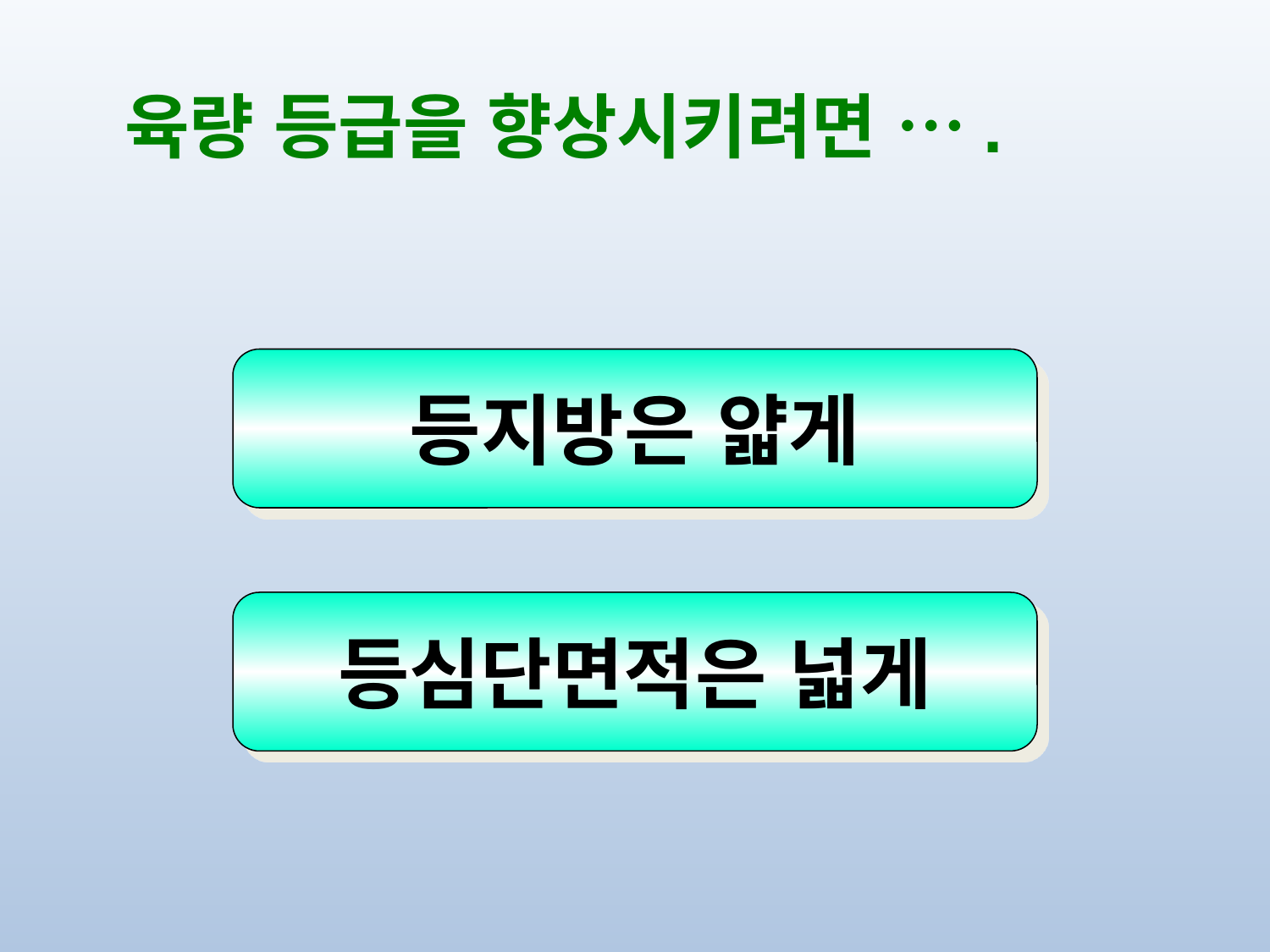

육량 등급을 향상시키려면 ….
등지방은 얇게
등심단면적은 넓게